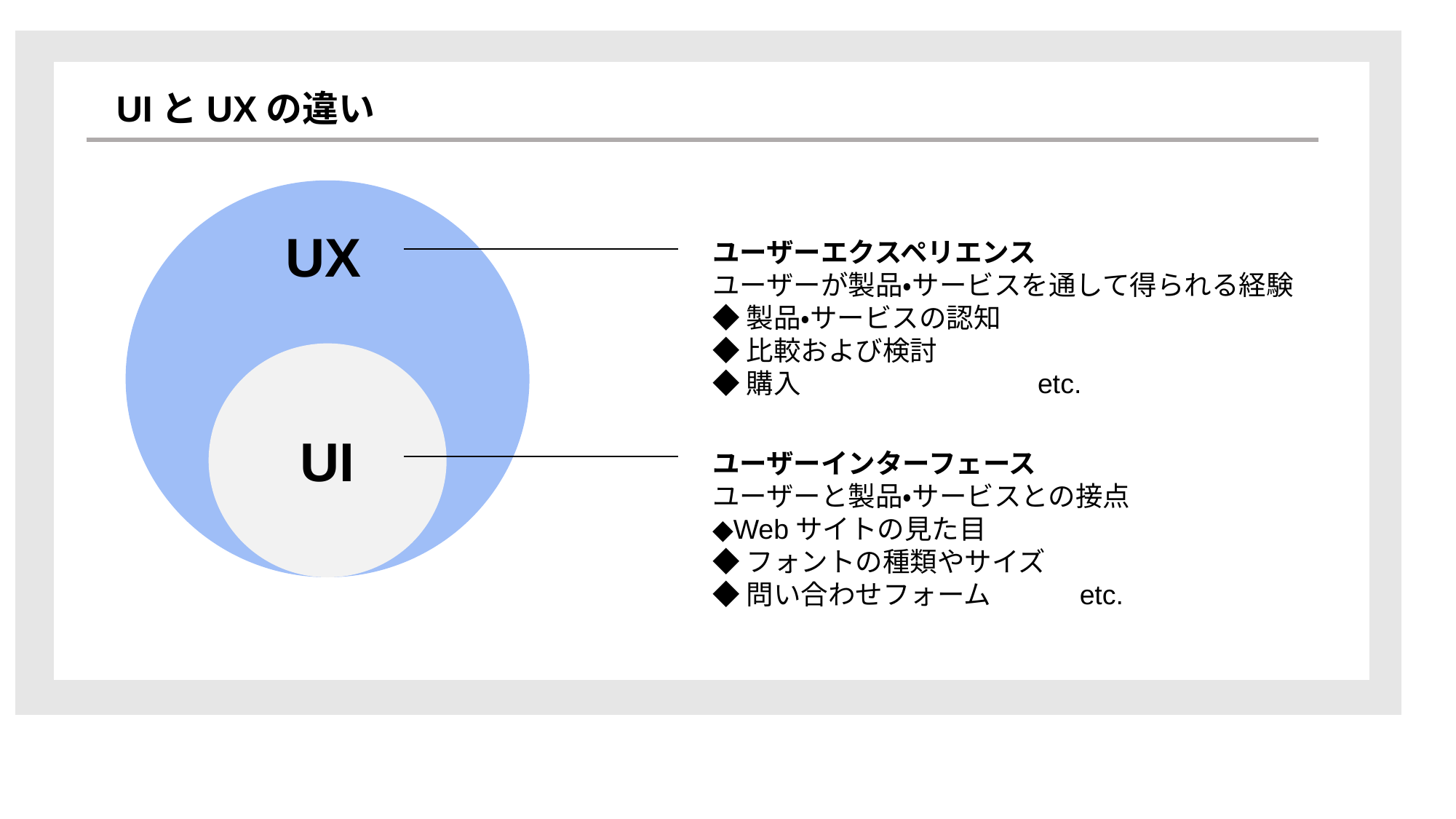

UIとUXの違い

UX
ユーザーエクスペリエンス
ユーザーが製品・サービスを通して得られる経験
◆製品・サービスの認知
◆比較および検討
◆購入　　　                        etc.

UI
ユーザーインターフェース
ユーザーと製品・サービスとの接点
◆Webサイトの見た目
◆フォントの種類やサイズ
◆問い合わせフォーム　　　etc.